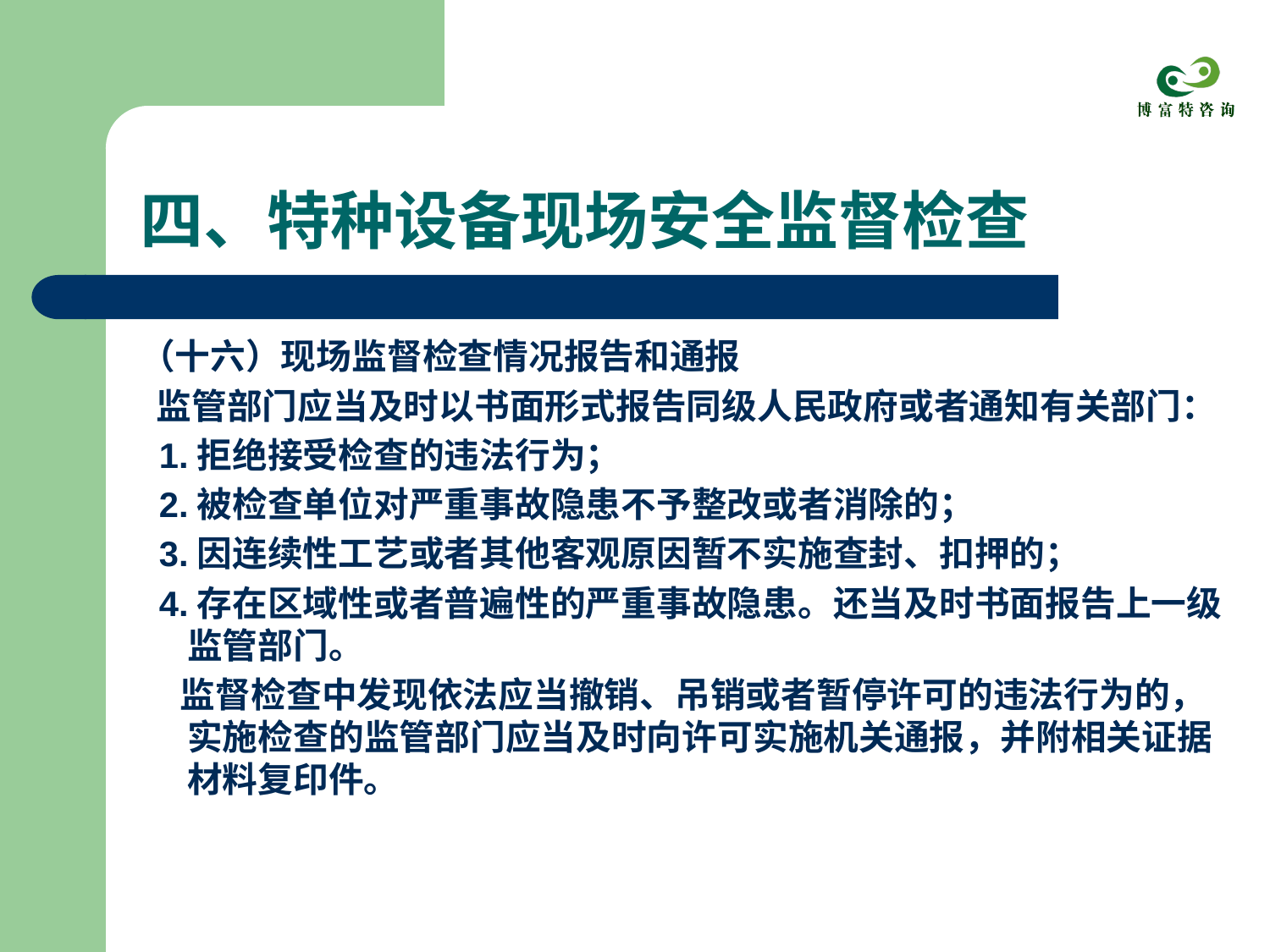

# 四、特种设备现场安全监督检查
（十六）现场监督检查情况报告和通报
 监管部门应当及时以书面形式报告同级人民政府或者通知有关部门：
  1.拒绝接受检查的违法行为；
  2.被检查单位对严重事故隐患不予整改或者消除的；
  3.因连续性工艺或者其他客观原因暂不实施查封、扣押的；
  4.存在区域性或者普遍性的严重事故隐患。还当及时书面报告上一级监管部门。
    监督检查中发现依法应当撤销、吊销或者暂停许可的违法行为的，实施检查的监管部门应当及时向许可实施机关通报，并附相关证据材料复印件。